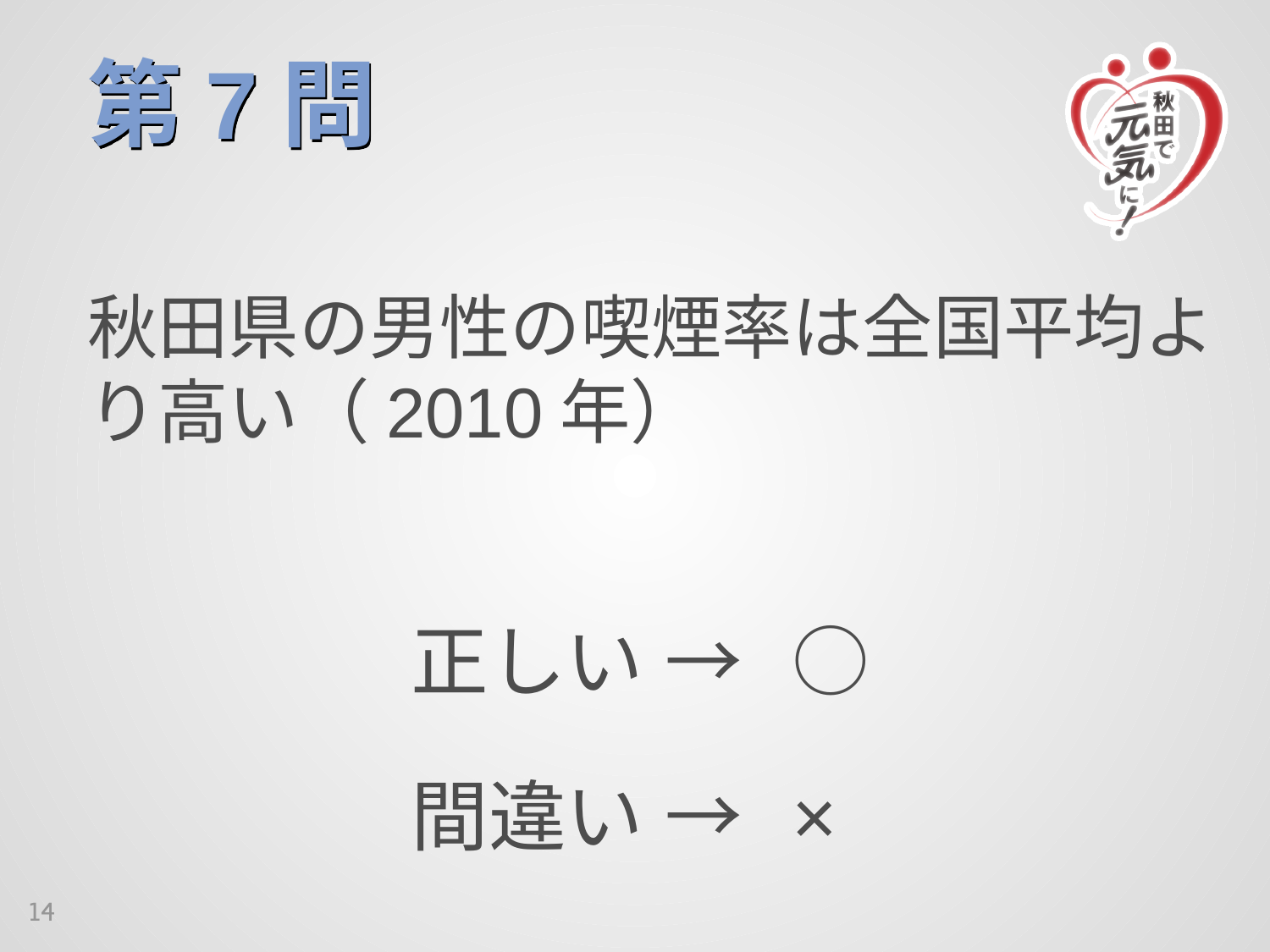

# 第7問
秋田県の男性の喫煙率は全国平均より高い（2010年）

正しい	→	○
間違い	→	×
14